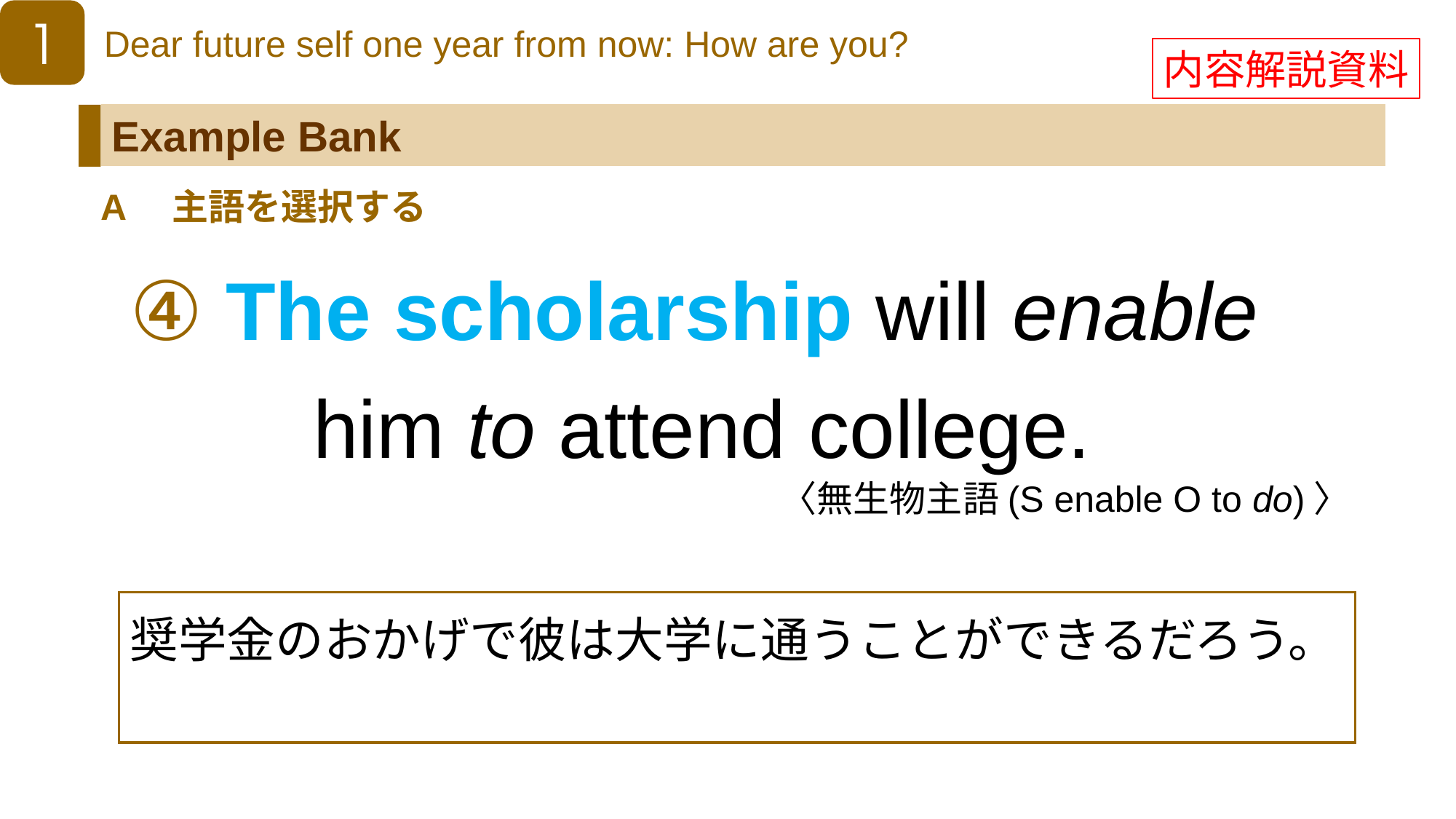

内容解説資料
A　主語を選択する
④ The scholarship will enable
　　him to attend college.
〈無生物主語(S enable O to do)〉
奨学金のおかげで彼は大学に通うことができるだろう。